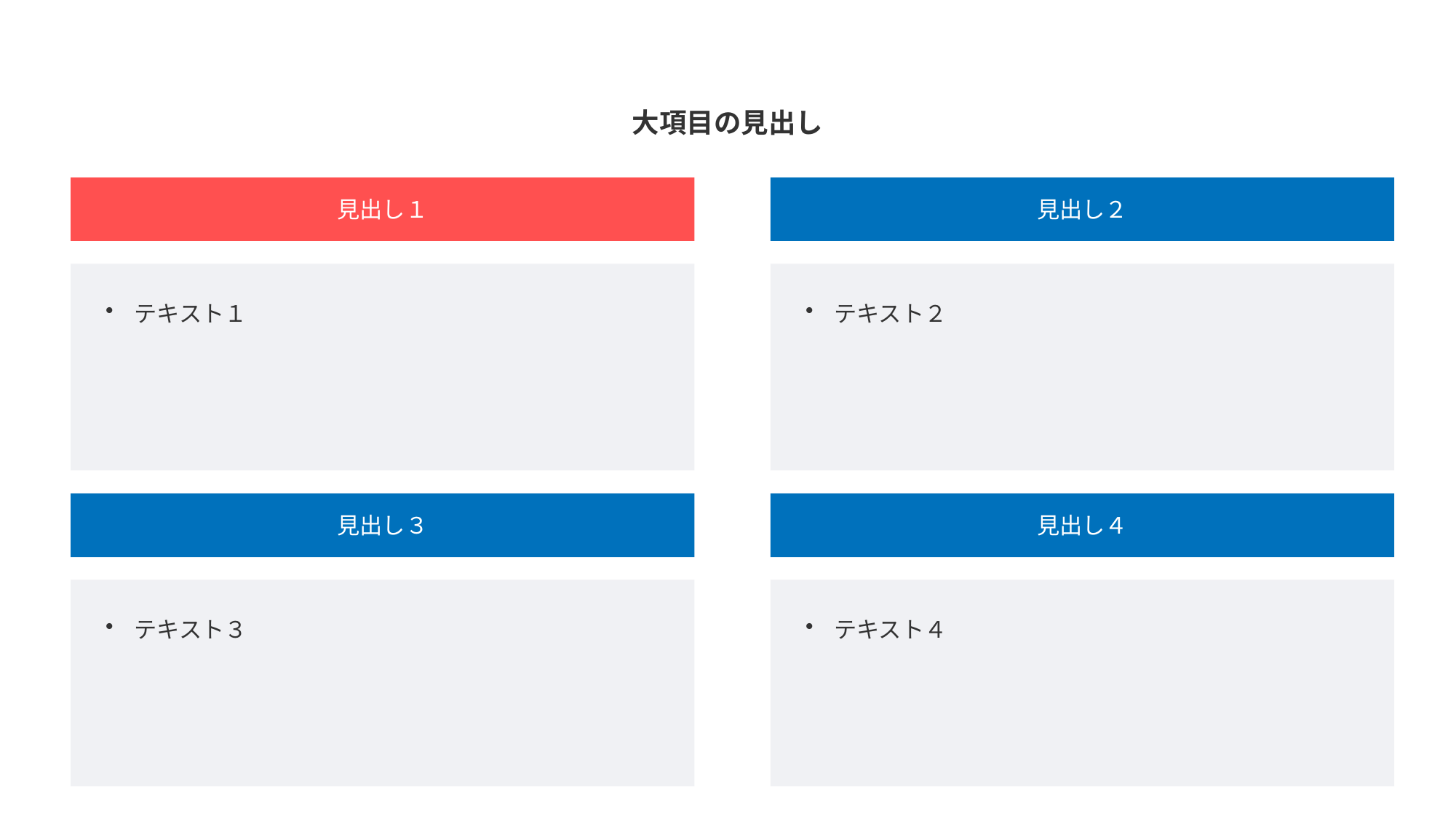

大項目の見出し
見出し１
見出し２

テキスト１
テキスト２
見出し３
見出し４

テキスト３
テキスト４